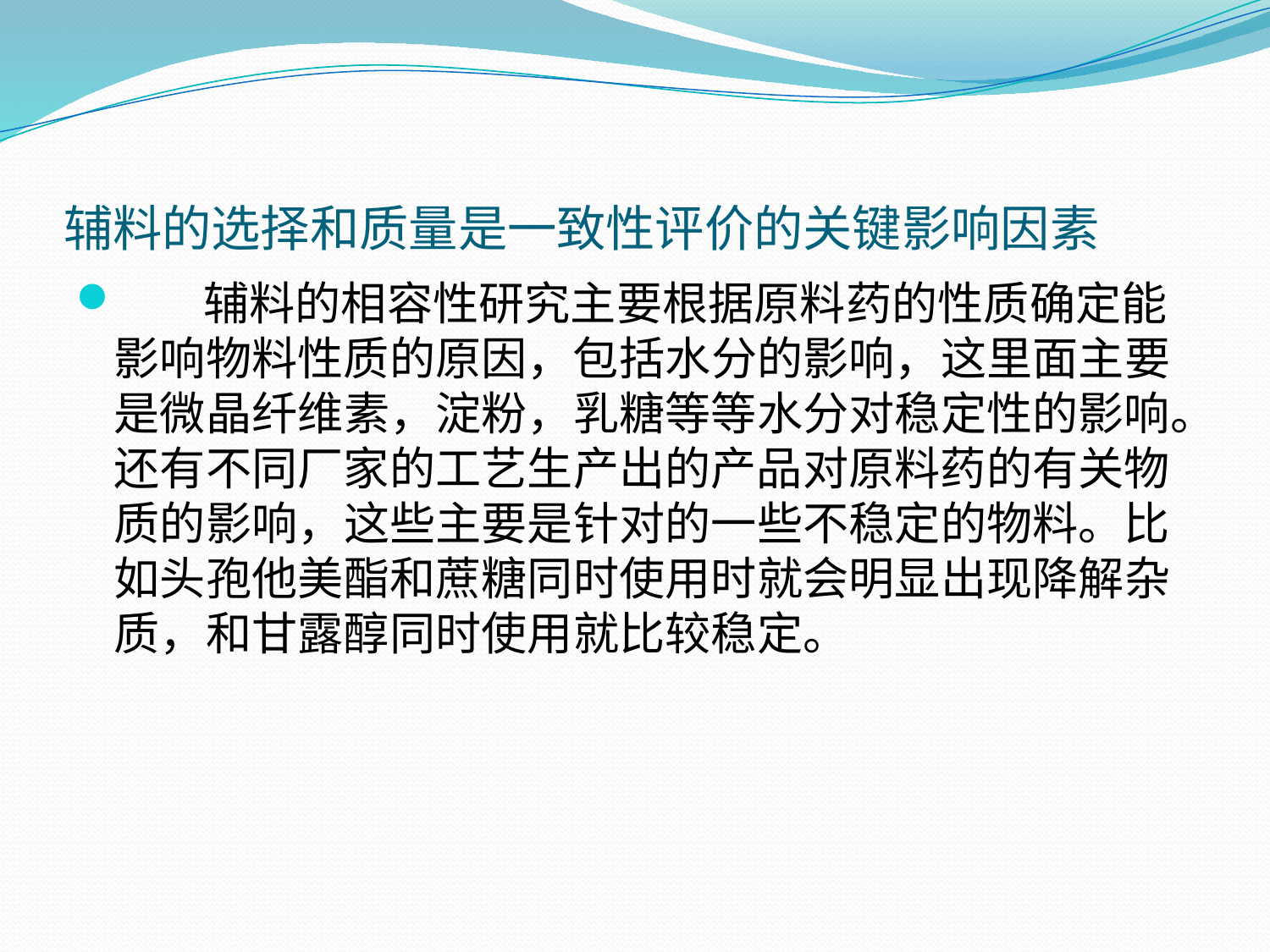

# 辅料的选择和质量是一致性评价的关键影响因素
       辅料的相容性研究主要根据原料药的性质确定能影响物料性质的原因，包括水分的影响，这里面主要是微晶纤维素，淀粉，乳糖等等水分对稳定性的影响。还有不同厂家的工艺生产出的产品对原料药的有关物质的影响，这些主要是针对的一些不稳定的物料。比如头孢他美酯和蔗糖同时使用时就会明显出现降解杂质，和甘露醇同时使用就比较稳定。